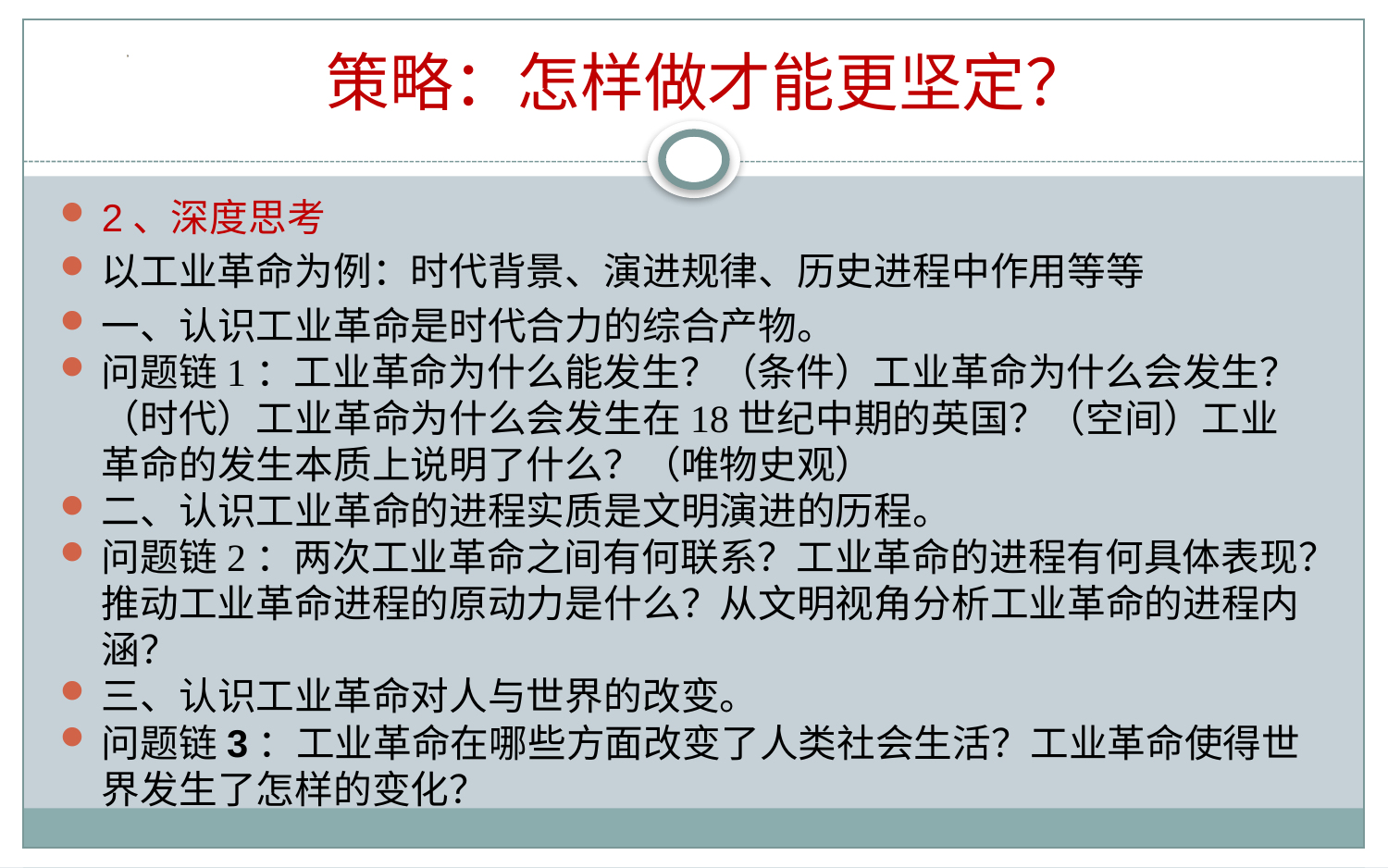

策略：怎样做才能更坚定？
2、深度思考
以工业革命为例：时代背景、演进规律、历史进程中作用等等
一、认识工业革命是时代合力的综合产物。
问题链1：工业革命为什么能发生？（条件）工业革命为什么会发生？（时代）工业革命为什么会发生在18世纪中期的英国？（空间）工业革命的发生本质上说明了什么？（唯物史观）
二、认识工业革命的进程实质是文明演进的历程。
问题链2：两次工业革命之间有何联系？工业革命的进程有何具体表现？推动工业革命进程的原动力是什么？从文明视角分析工业革命的进程内涵？
三、认识工业革命对人与世界的改变。
问题链3：工业革命在哪些方面改变了人类社会生活？工业革命使得世界发生了怎样的变化？